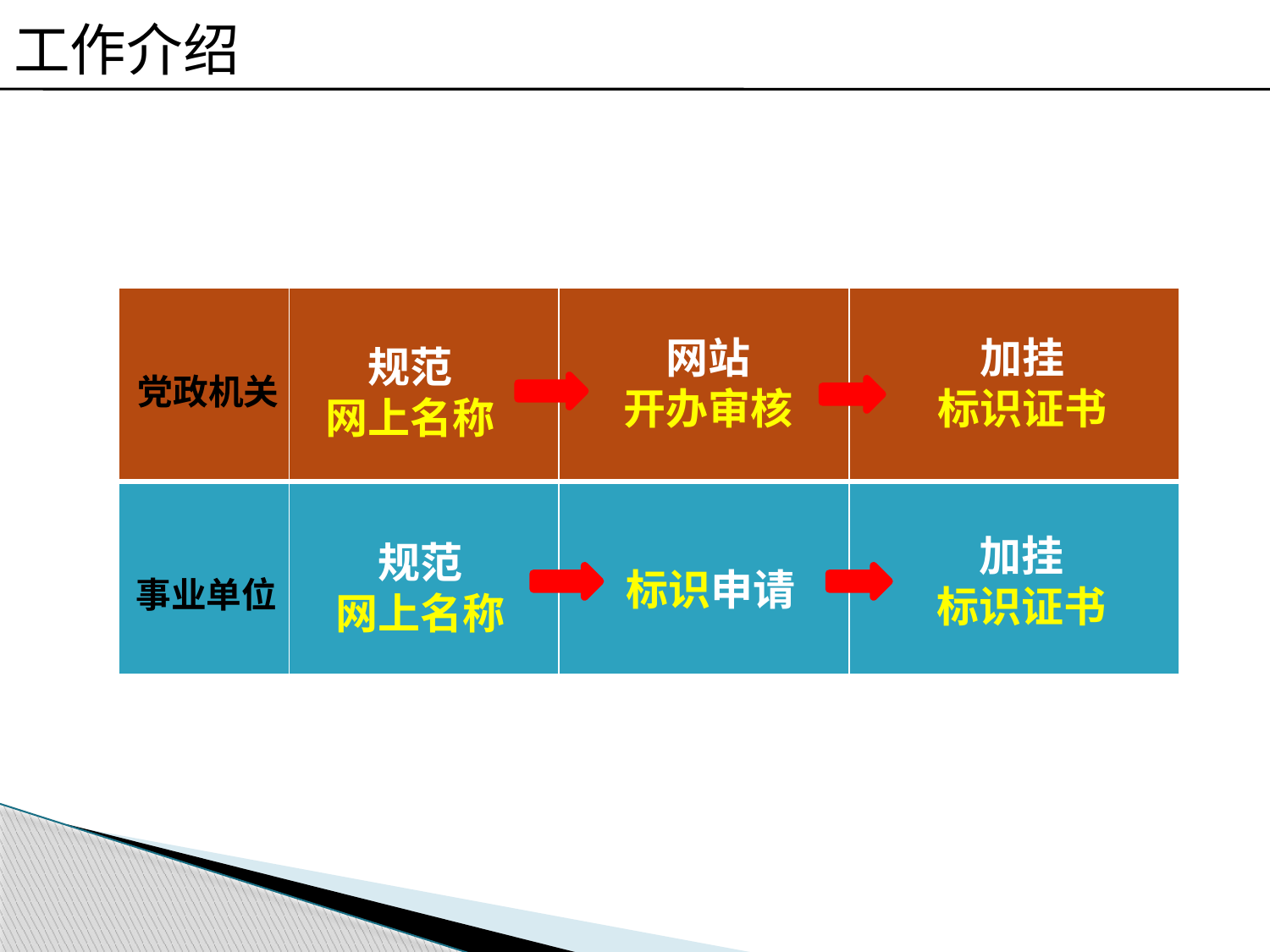

工作介绍
|  |  |  |  |
| --- | --- | --- | --- |
|  |  |  |  |
加挂
标识证书
网站
开办审核
规范
网上名称
党政机关

加挂
标识证书
规范
网上名称
标识申请

事业单位